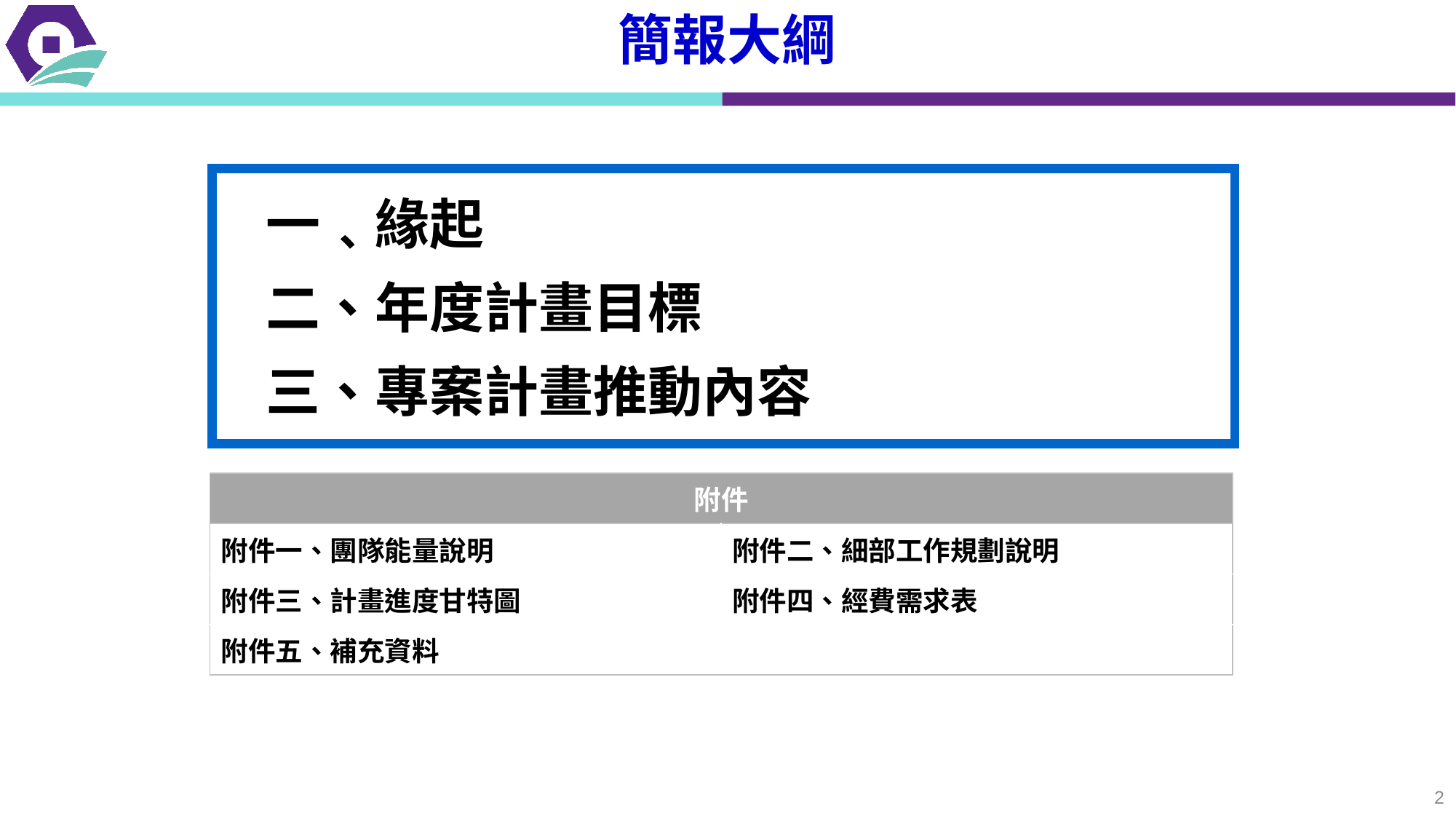

# 簡報大綱
一﹑緣起
二、年度計畫目標
三、專案計畫推動內容
| 附件 |  |
| --- | --- |
| 附件一、團隊能量說明 | 附件二、細部工作規劃說明 |
| 附件三、計畫進度甘特圖 | 附件四、經費需求表 |
| 附件五、補充資料 |  |
2